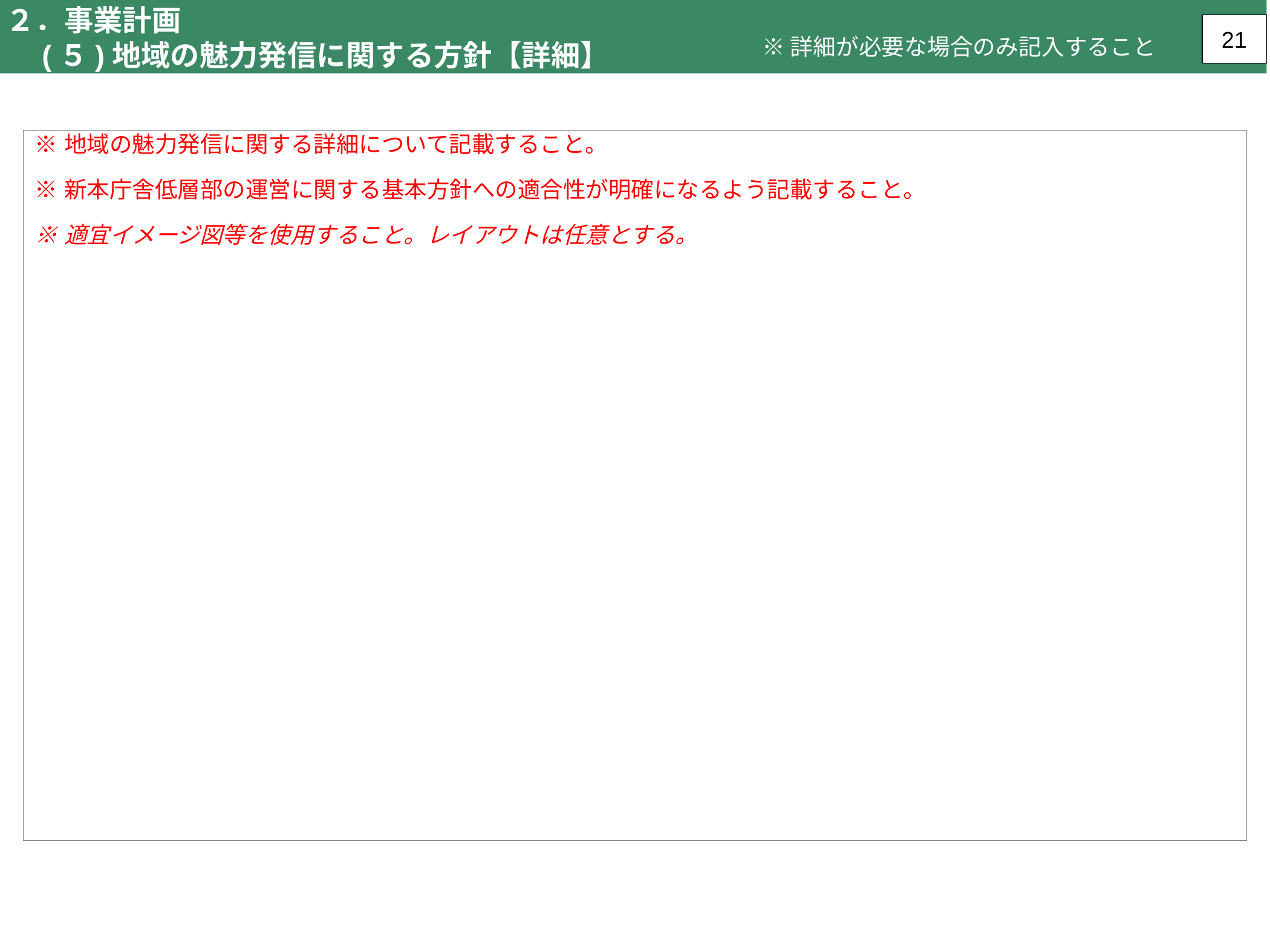

２．事業計画
　(５)地域の魅力発信に関する方針【詳細】
21
※詳細が必要な場合のみ記入すること
| ※地域の魅力発信に関する詳細について記載すること。 ※新本庁舎低層部の運営に関する基本方針への適合性が明確になるよう記載すること。 ※適宜イメージ図等を使用すること。レイアウトは任意とする。 |
| --- |